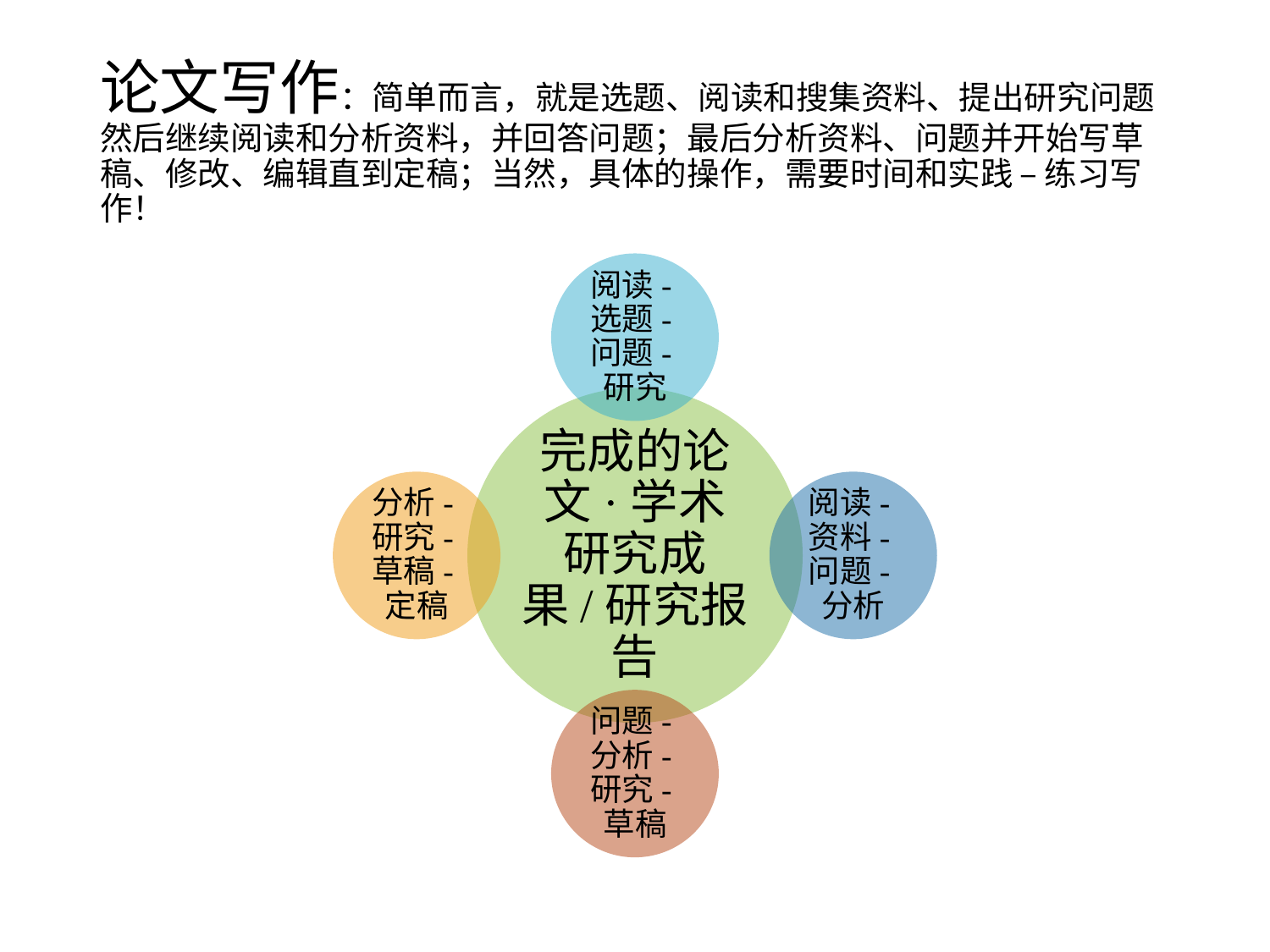

# 论文写作：简单而言，就是选题、阅读和搜集资料、提出研究问题然后继续阅读和分析资料，并回答问题；最后分析资料、问题并开始写草稿、修改、编辑直到定稿；当然，具体的操作，需要时间和实践 – 练习写作！
完成的论文·学术研究成果/研究报告
阅读-选题-问题-研究
阅读-资料-问题-分析
问题-分析-研究-草稿
分析-研究-草稿-定稿